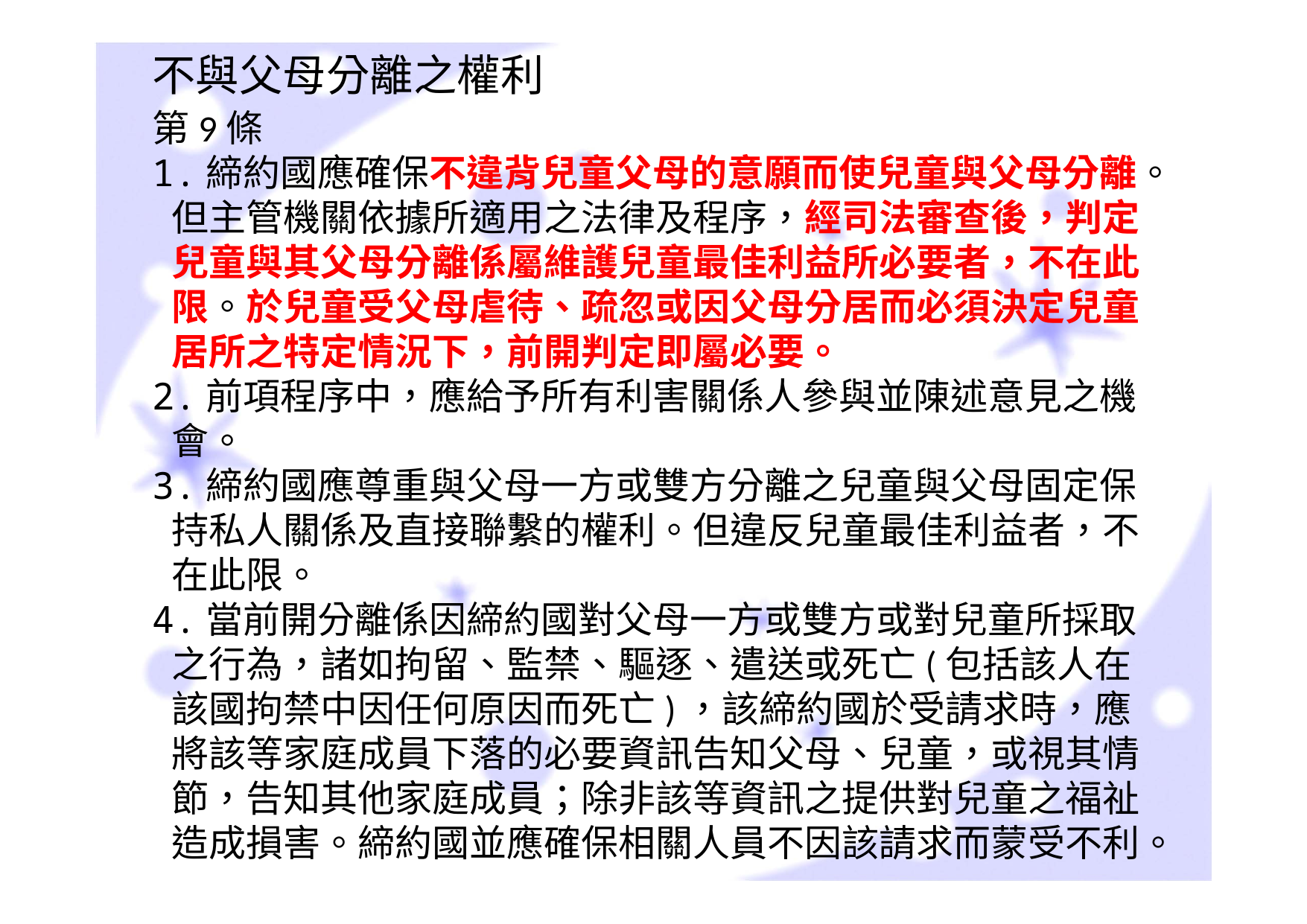

不與父母分離之權利
第9條
1.締約國應確保不違背兒童父母的意願而使兒童與父母分離。但主管機關依據所適用之法律及程序，經司法審查後，判定兒童與其父母分離係屬維護兒童最佳利益所必要者，不在此限。於兒童受父母虐待、疏忽或因父母分居而必須決定兒童居所之特定情況下，前開判定即屬必要。
2.前項程序中，應給予所有利害關係人參與並陳述意見之機會。
3.締約國應尊重與父母一方或雙方分離之兒童與父母固定保持私人關係及直接聯繫的權利。但違反兒童最佳利益者，不在此限。
4.當前開分離係因締約國對父母一方或雙方或對兒童所採取之行為，諸如拘留、監禁、驅逐、遣送或死亡(包括該人在該國拘禁中因任何原因而死亡)，該締約國於受請求時，應將該等家庭成員下落的必要資訊告知父母、兒童，或視其情節，告知其他家庭成員；除非該等資訊之提供對兒童之福祉造成損害。締約國並應確保相關人員不因該請求而蒙受不利。